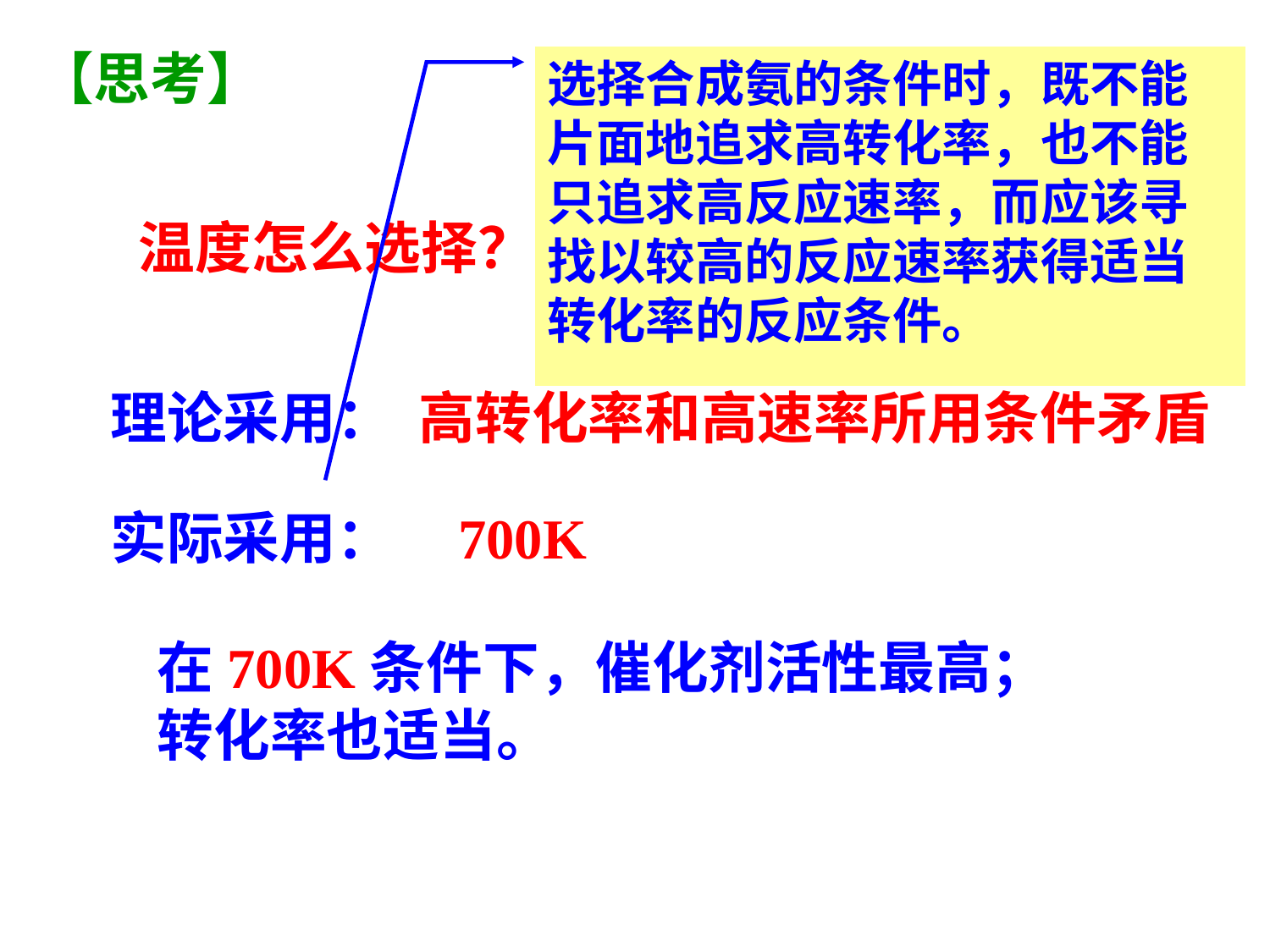

【思考】
选择合成氨的条件时，既不能片面地追求高转化率，也不能只追求高反应速率，而应该寻找以较高的反应速率获得适当转化率的反应条件。
温度怎么选择？
理论采用：  高转化率和高速率所用条件矛盾
实际采用：    700K
在700K条件下，催化剂活性最高；转化率也适当。